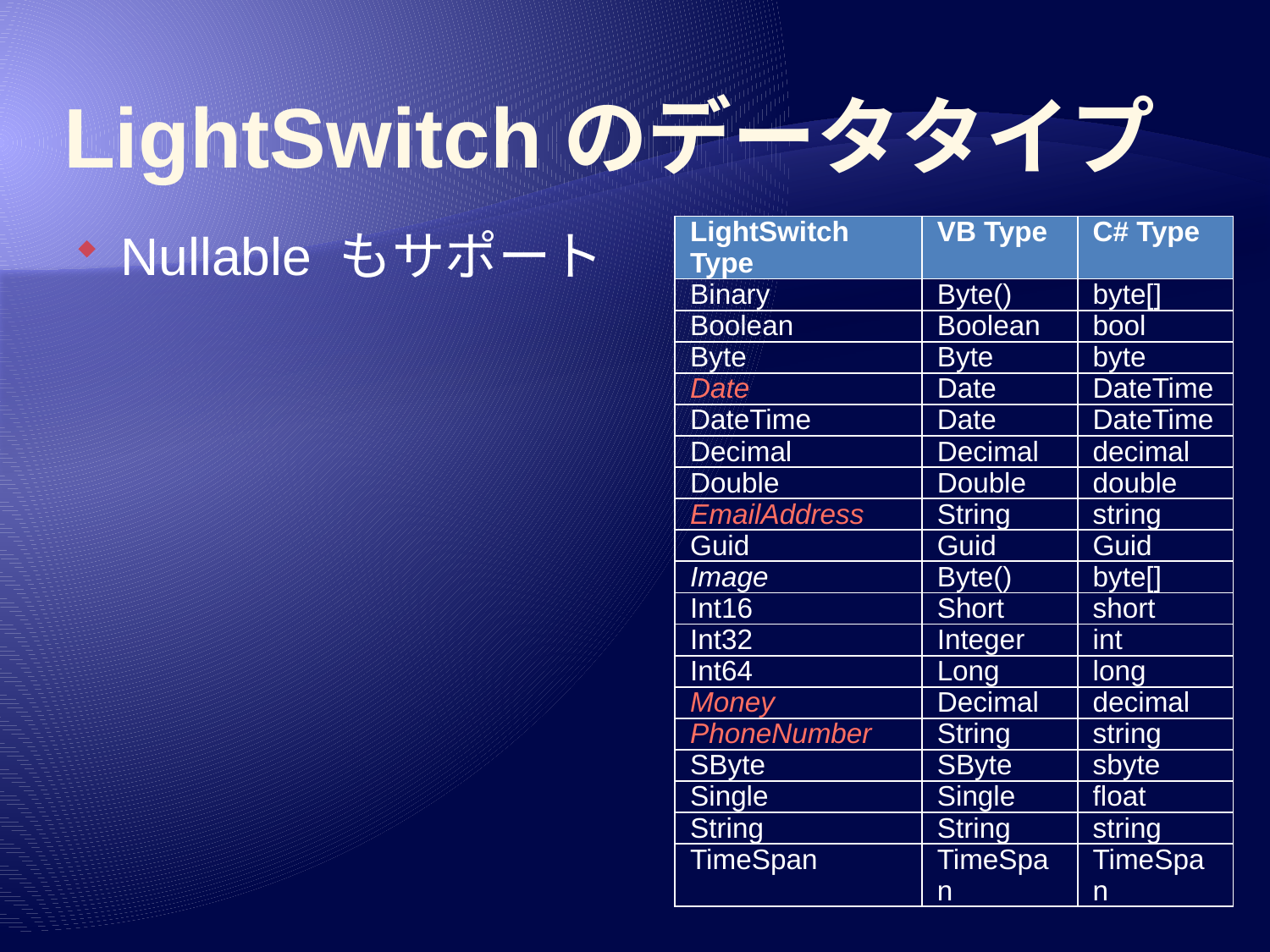

# LightSwitchのデータタイプ
Nullable もサポート

| LightSwitch Type | VB Type | C# Type |
| --- | --- | --- |
| Binary | Byte() | byte[] |
| Boolean | Boolean | bool |
| Byte | Byte | byte |
| Date | Date | DateTime |
| DateTime | Date | DateTime |
| Decimal | Decimal | decimal |
| Double | Double | double |
| EmailAddress | String | string |
| Guid | Guid | Guid |
| Image | Byte() | byte[] |
| Int16 | Short | short |
| Int32 | Integer | int |
| Int64 | Long | long |
| Money | Decimal | decimal |
| PhoneNumber | String | string |
| SByte | SByte | sbyte |
| Single | Single | float |
| String | String | string |
| TimeSpan | TimeSpan | TimeSpan |